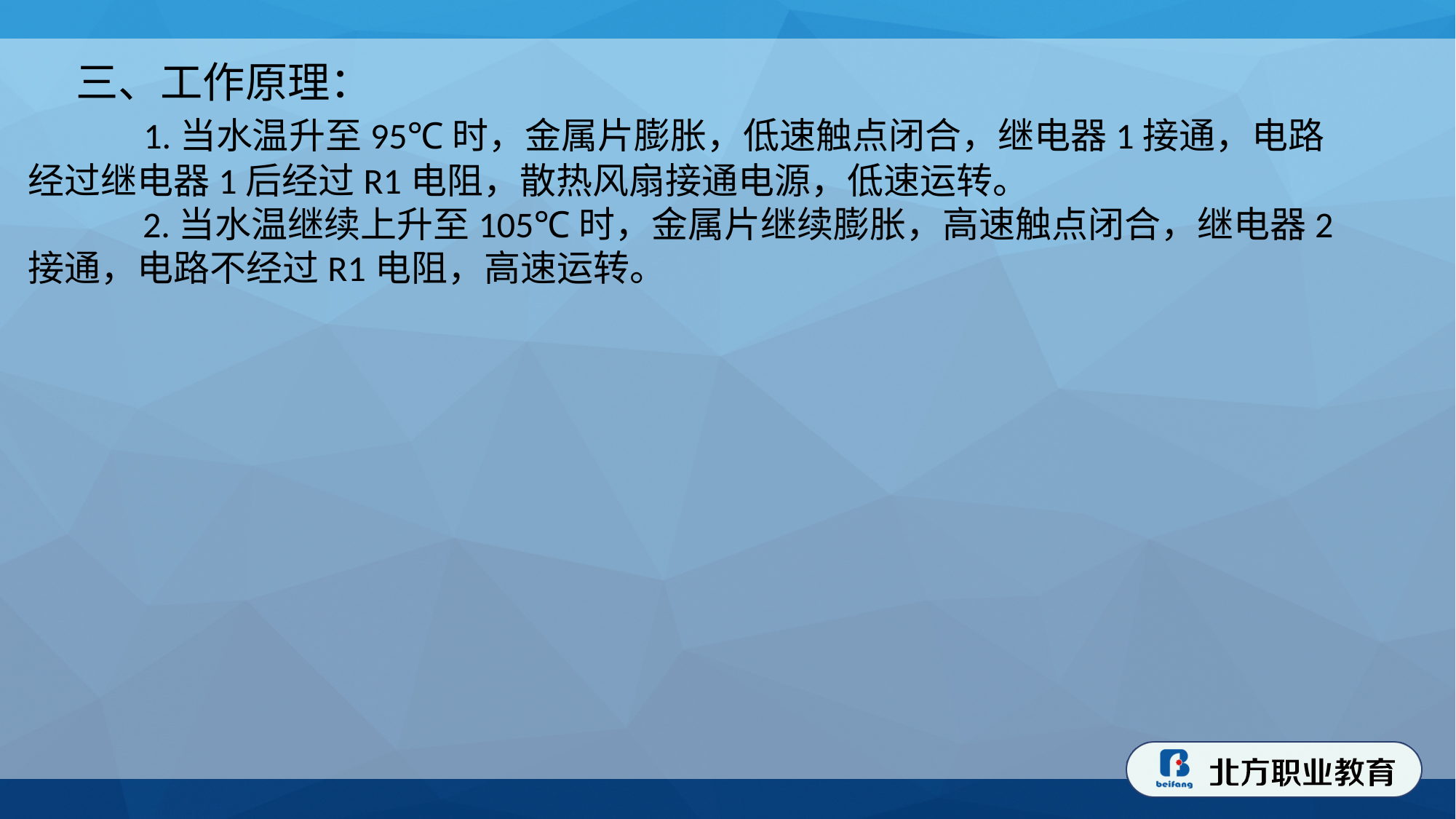

三、工作原理：
            1.当水温升至95℃时，金属片膨胀，低速触点闭合，继电器1接通，电路经过继电器1后经过R1电阻，散热风扇接通电源，低速运转。
              2.当水温继续上升至105℃时，金属片继续膨胀，高速触点闭合，继电器2接通，电路不经过R1电阻，高速运转。